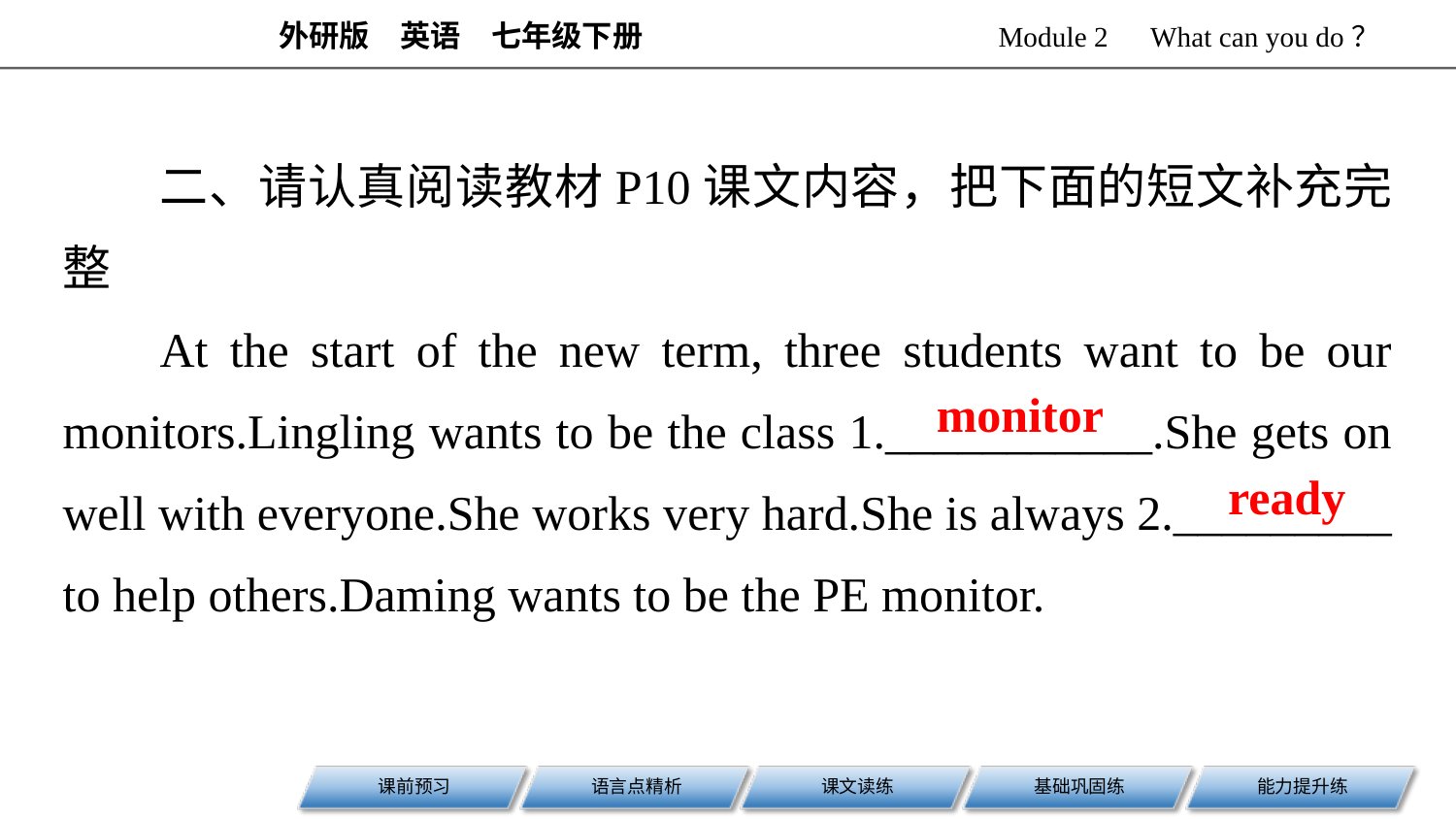

二、请认真阅读教材P10课文内容，把下面的短文补充完整
At the start of the new term, three students want to be our monitors.Lingling wants to be the class 1.___________.She gets on well with everyone.She works very hard.She is always 2._________ to help others.Daming wants to be the PE monitor.
monitor
ready